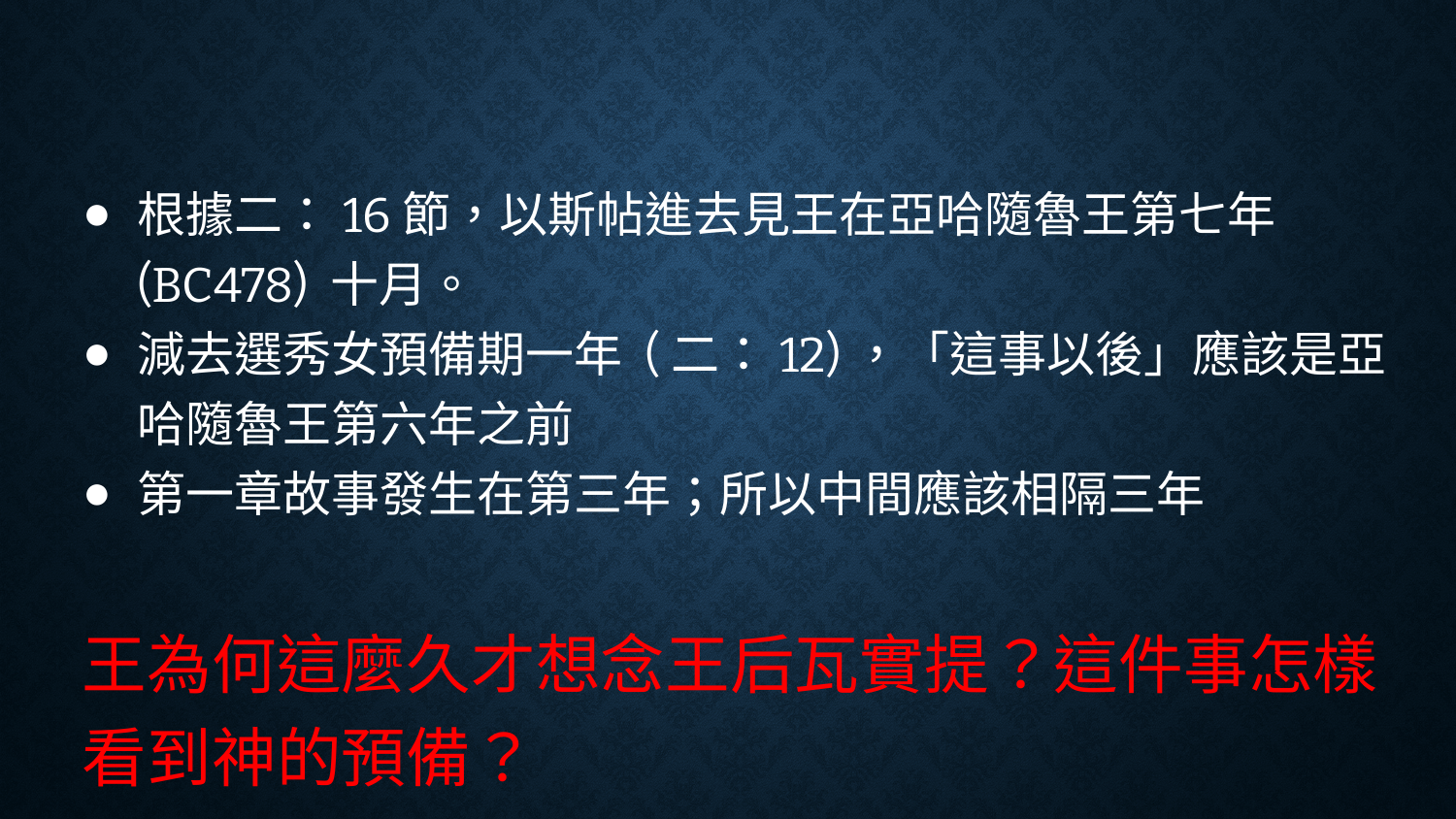

#
根據二：16節，以斯帖進去見王在亞哈隨魯王第七年 (BC478) 十月。
減去選秀女預備期一年 (二：12)，「這事以後」應該是亞哈隨魯王第六年之前
第一章故事發生在第三年；所以中間應該相隔三年

王為何這麼久才想念王后瓦實提？這件事怎樣看到神的預備？